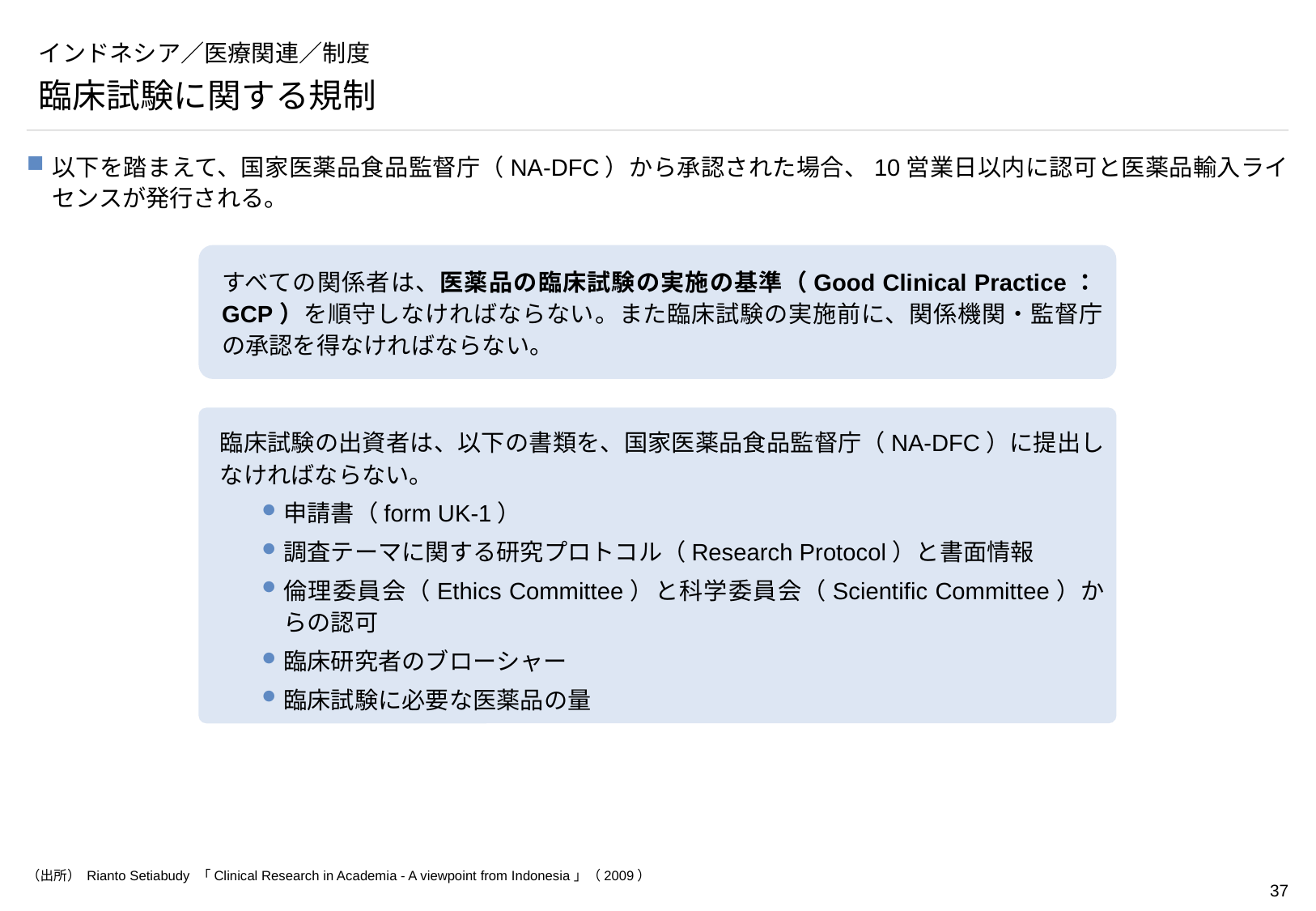

# インドネシア／医療関連／制度
臨床試験に関する規制
以下を踏まえて、国家医薬品食品監督庁（NA-DFC）から承認された場合、10営業日以内に認可と医薬品輸入ライセンスが発行される。
すべての関係者は、医薬品の臨床試験の実施の基準（Good Clinical Practice：GCP）を順守しなければならない。また臨床試験の実施前に、関係機関・監督庁の承認を得なければならない。
臨床試験の出資者は、以下の書類を、国家医薬品食品監督庁（NA-DFC）に提出しなければならない。
申請書（form UK-1）
調査テーマに関する研究プロトコル（Research Protocol）と書面情報
倫理委員会（Ethics Committee）と科学委員会（Scientific Committee）からの認可
臨床研究者のブローシャー
臨床試験に必要な医薬品の量
（出所） Rianto Setiabudy 「Clinical Research in Academia - A viewpoint from Indonesia」（2009）